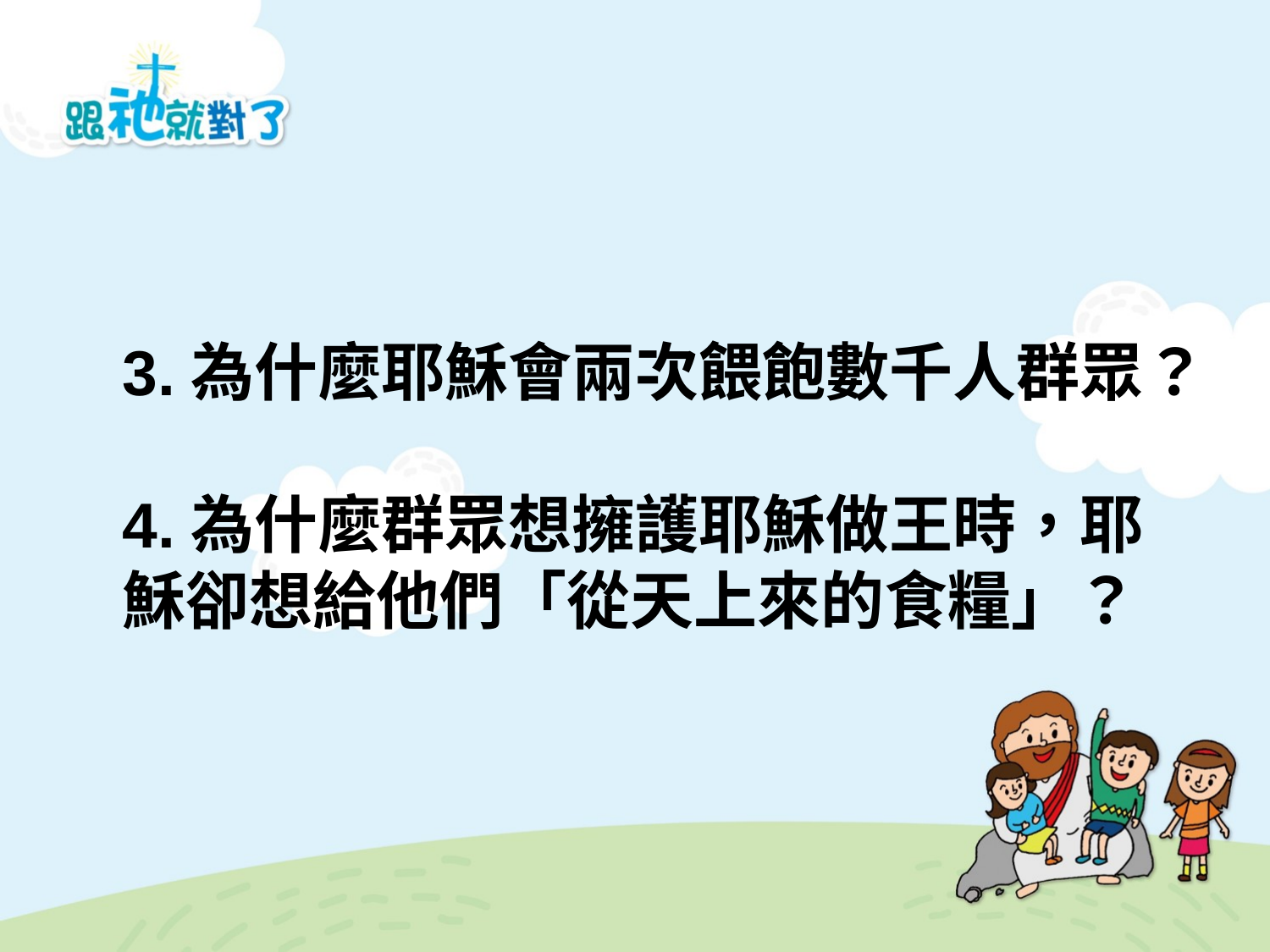

3.為什麼耶穌會兩次餵飽數千人群眾？

4.為什麼群眾想擁護耶穌做王時，耶穌卻想給他們「從天上來的食糧」？